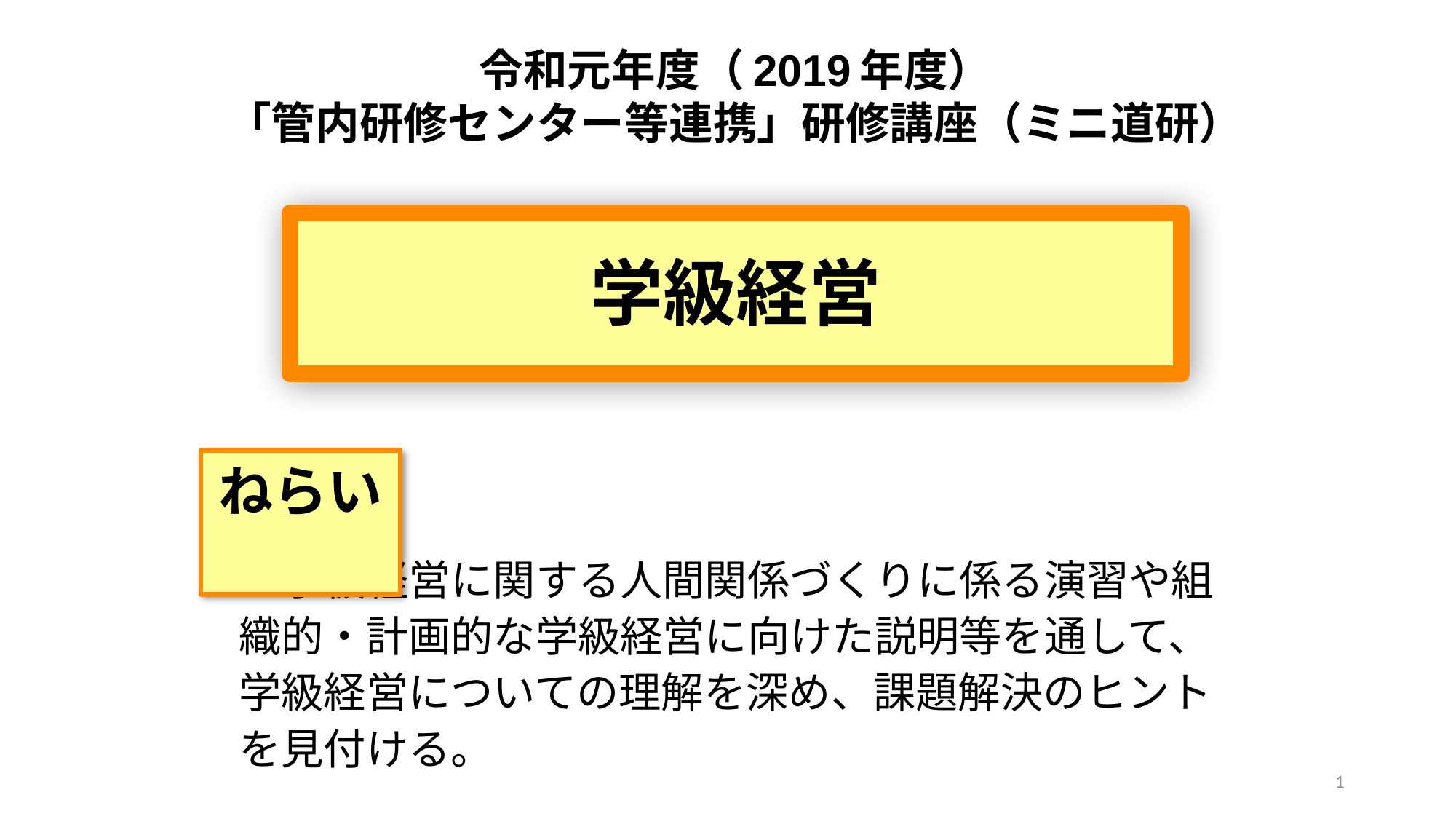

令和元年度（2019年度）
「管内研修センター等連携」研修講座（ミニ道研）

# 学級経営
ねらい
　学級経営に関する人間関係づくりに係る演習や組織的・計画的な学級経営に向けた説明等を通して、学級経営についての理解を深め、課題解決のヒントを見付ける。
1